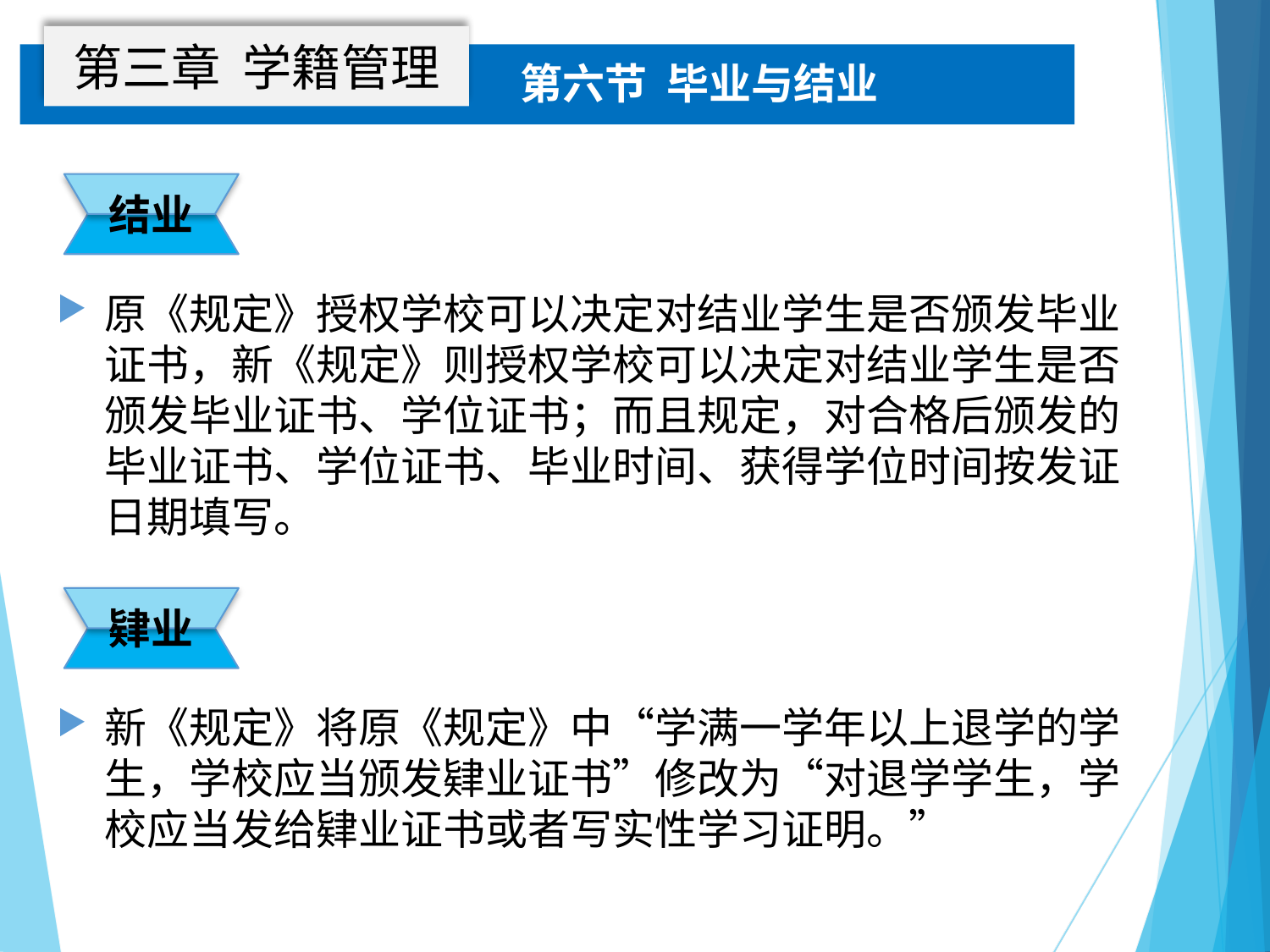

第三章  学籍管理
第六节  毕业与结业

结业

原《规定》授权学校可以决定对结业学生是否颁发毕业证书，新《规定》则授权学校可以决定对结业学生是否颁发毕业证书、学位证书；而且规定，对合格后颁发的毕业证书、学位证书、毕业时间、获得学位时间按发证日期填写。

肄业

新《规定》将原《规定》中“学满一学年以上退学的学生，学校应当颁发肄业证书”修改为“对退学学生，学校应当发给肄业证书或者写实性学习证明。”